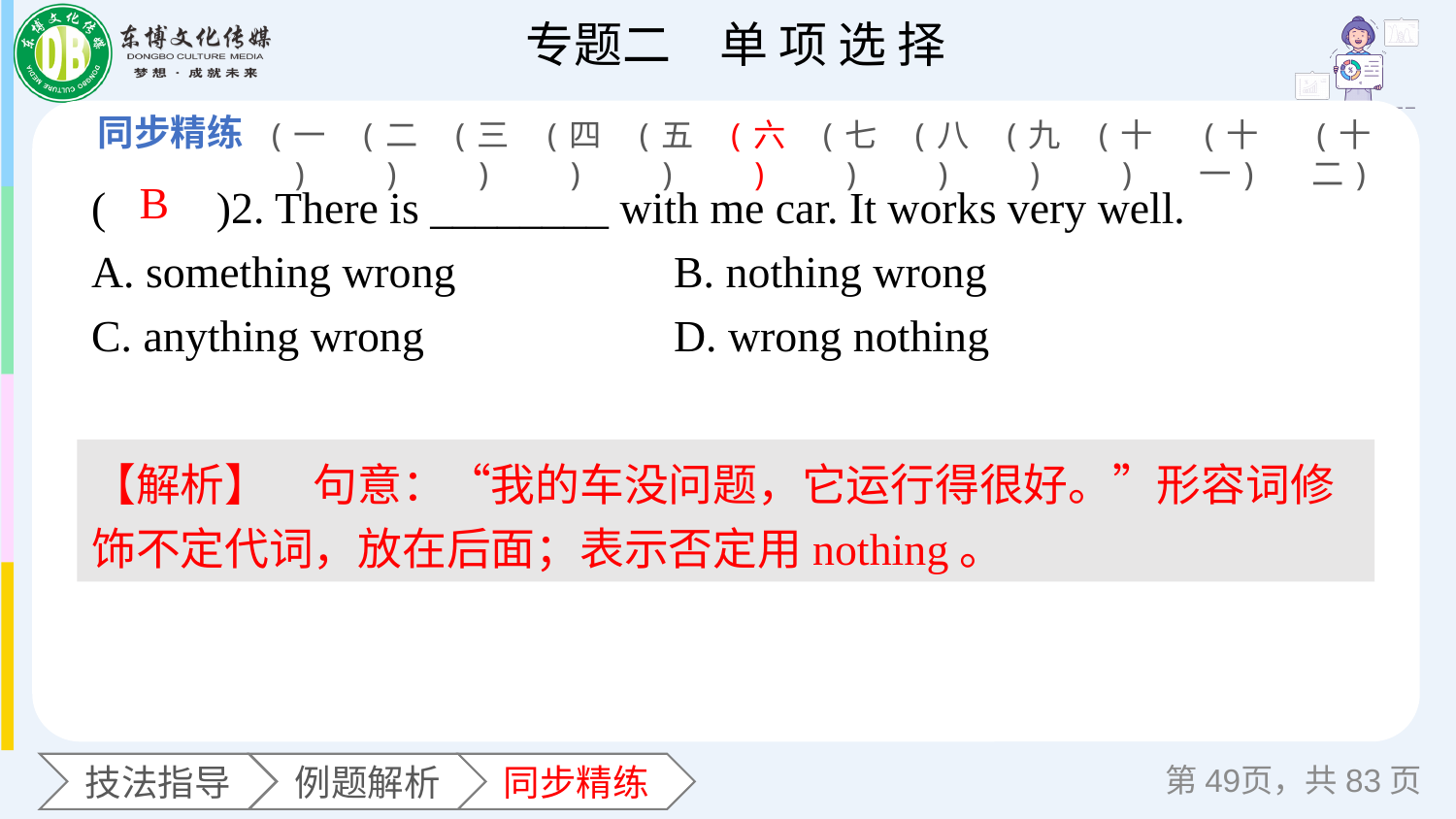

(一)
(二)
(三)
(四)
(五)
(六)
(七)
(八)
(九)
(十)
(十一)
(十二)
(　　)2. There is ________ with me car. It works very well.
A. something wrong    		B. nothing wrong
C. anything wrong    		D. wrong nothing
B
【解析】　句意：“我的车没问题，它运行得很好。”形容词修饰不定代词，放在后面；表示否定用nothing。
第49页，共83页